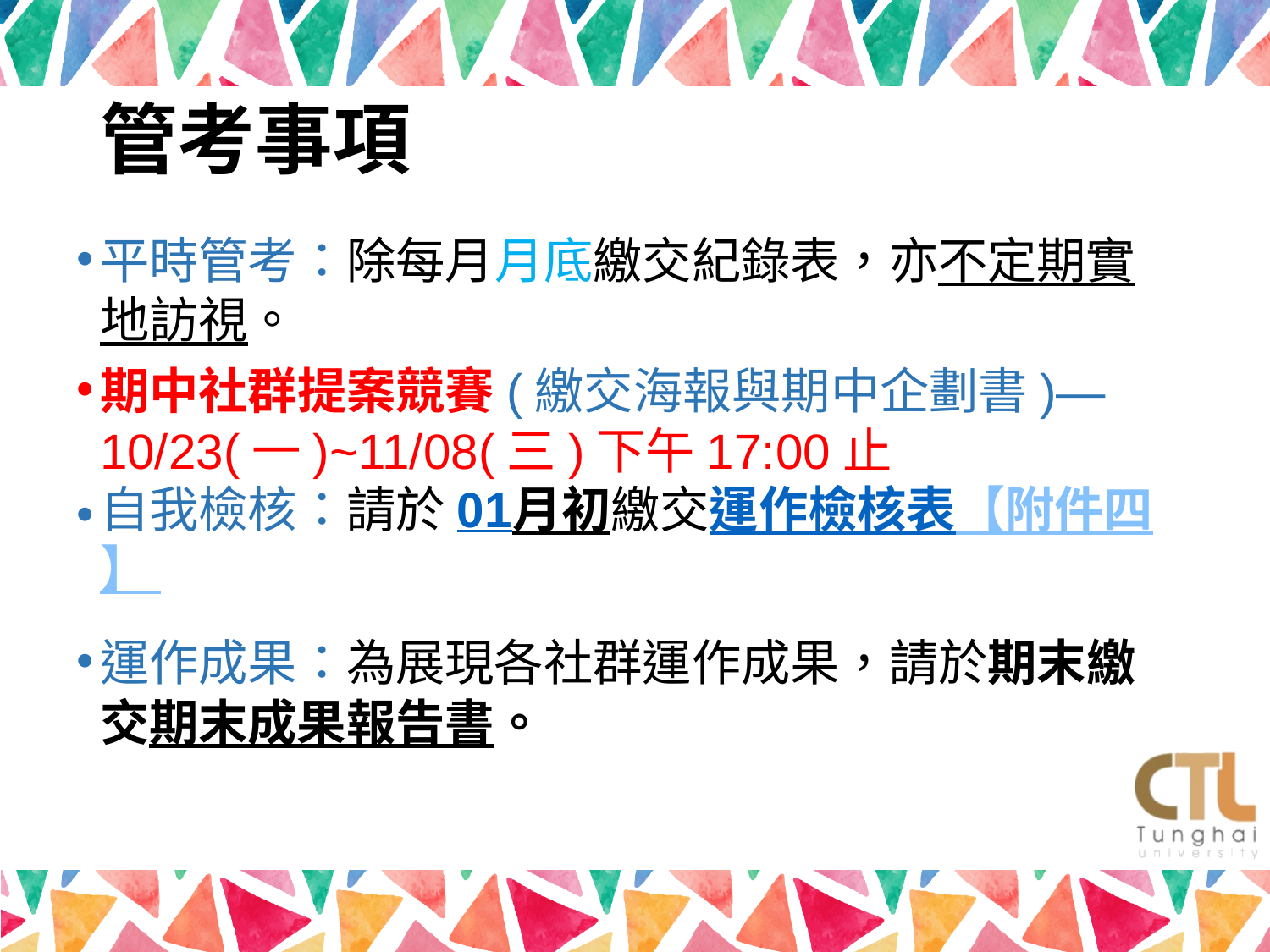

# 管考事項
平時管考：除每月月底繳交紀錄表，亦不定期實地訪視。
期中社群提案競賽(繳交海報與期中企劃書)—10/23(一)~11/08(三)下午17:00止
自我檢核：請於01月初繳交運作檢核表【附件四】
運作成果：為展現各社群運作成果，請於期末繳交期末成果報告書。